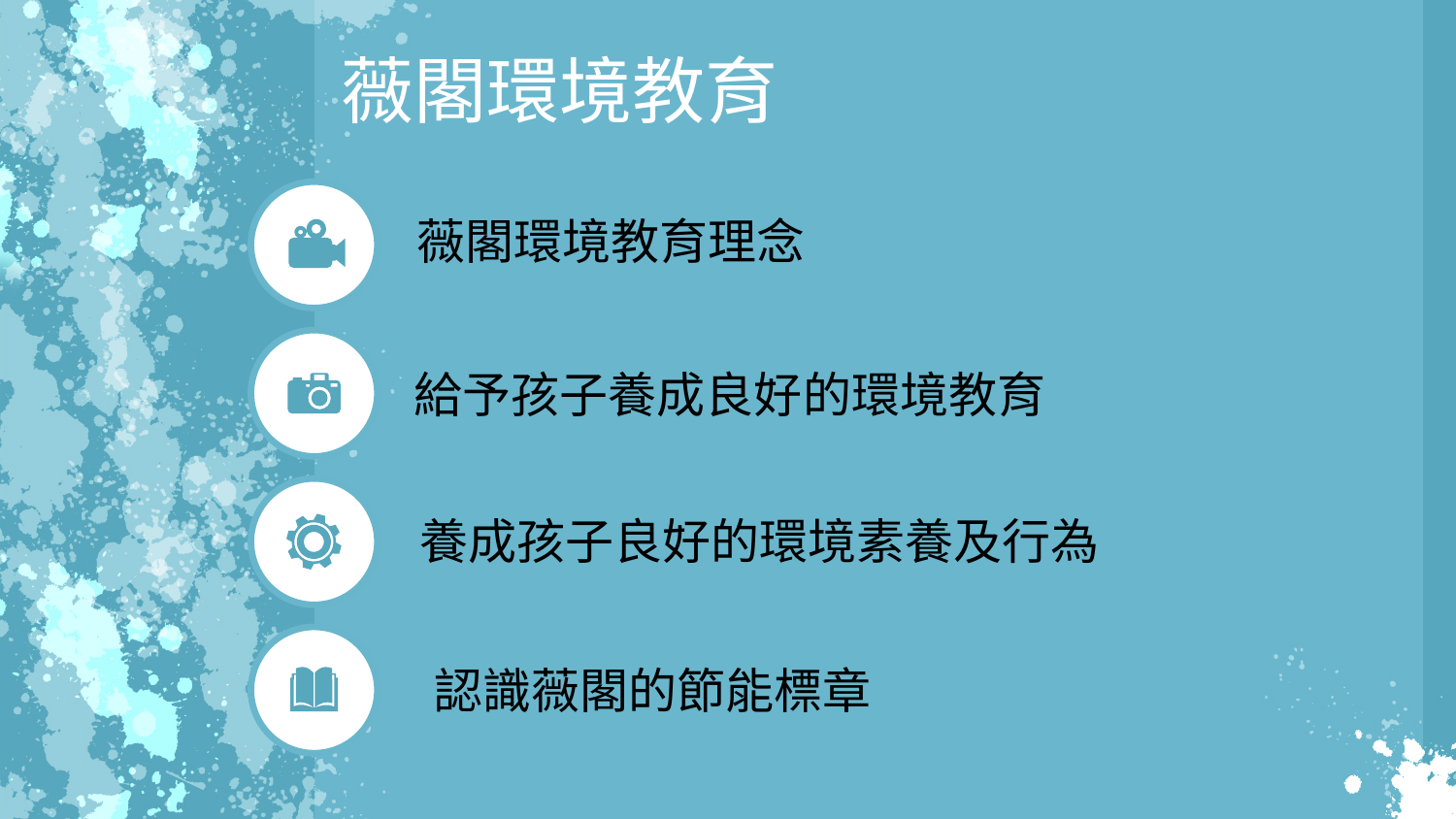

薇閣環境教育

薇閣環境教育理念

 給予孩子養成良好的環境教育

 養成孩子良好的環境素養及行為

認識薇閣的節能標章